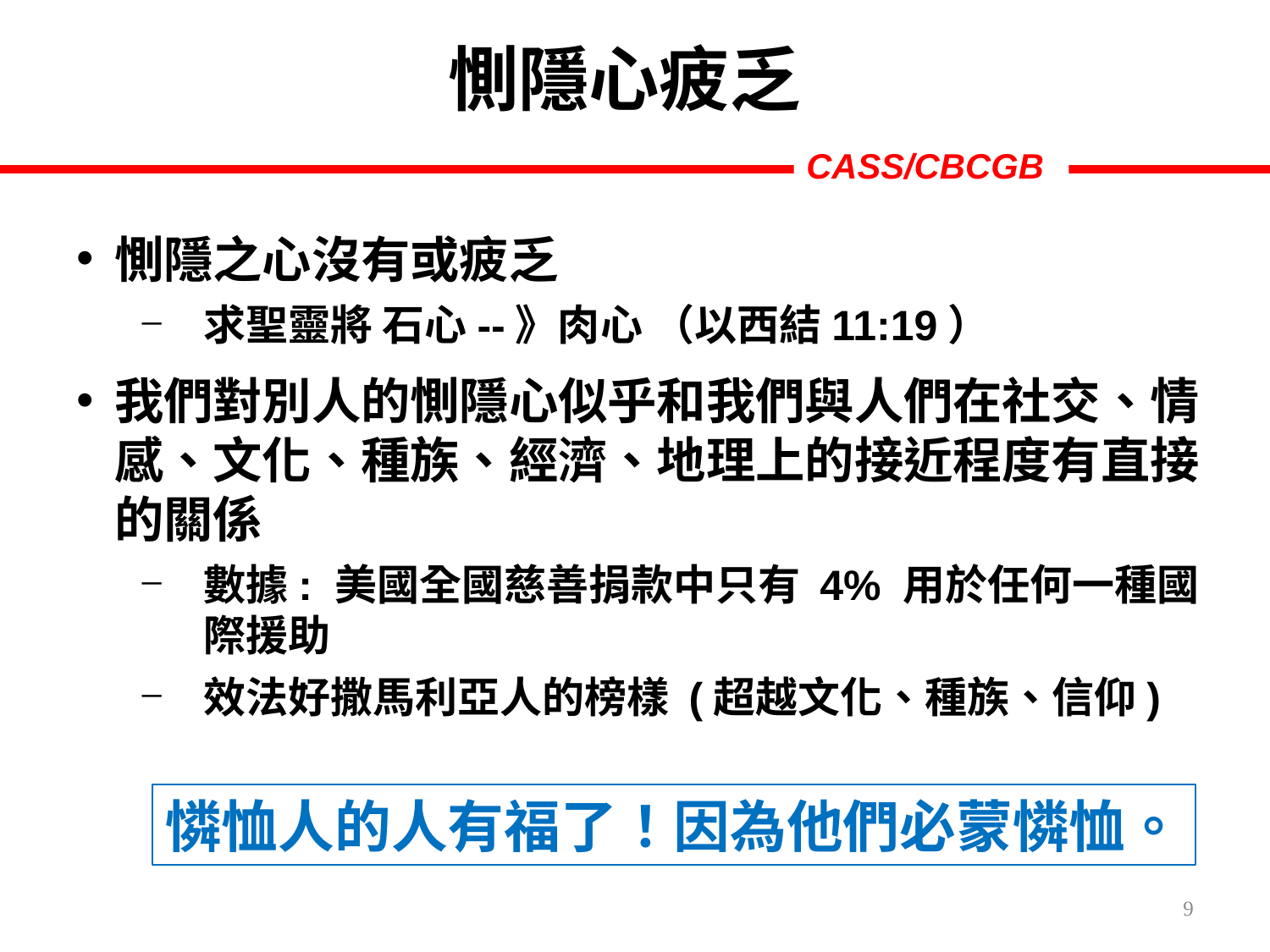

惻隱心疲乏
惻隱之心沒有或疲乏
求聖靈將 石心--》肉心 （以西結11:19）
我們對別人的惻隱心似乎和我們與人們在社交、情感、文化、種族、經濟、地理上的接近程度有直接的關係
數據: 美國全國慈善捐款中只有 4% 用於任何一種國際援助
效法好撒馬利亞人的榜樣 (超越文化、種族、信仰)
憐恤人的人有福了！因為他們必蒙憐恤。
9